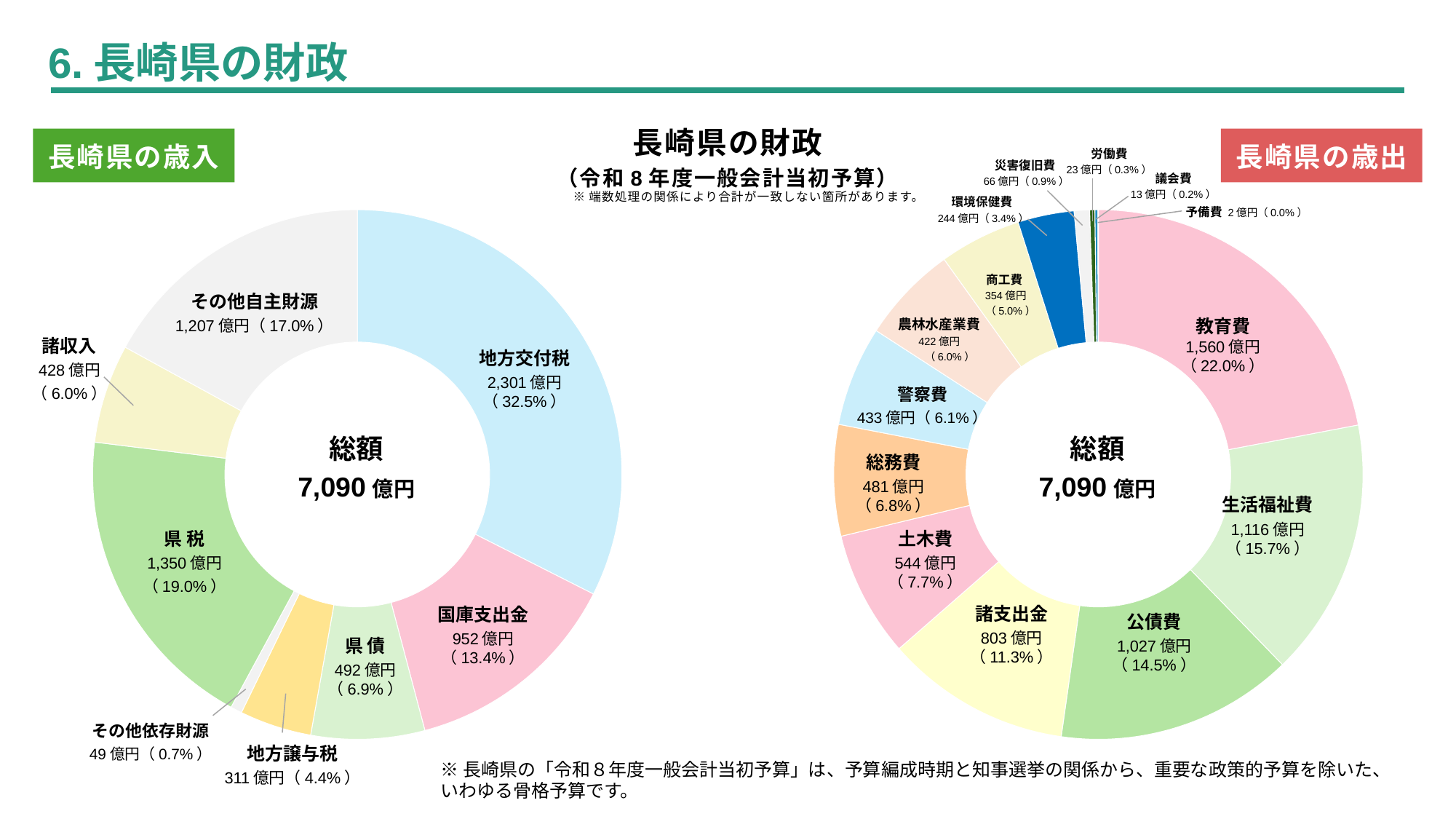

6.長崎県の財政
長崎県の財政
（令和8年度一般会計当初予算）

長崎県の歳入
長崎県の歳出
労働費
23億円（0.3%）
災害復旧費
66億円（0.9%）
議会費
13億円（0.2%）
※端数処理の関係により合計が一致しない箇所があります。
環境保健費
244億円（3.4%）
予備費 2億円（0.0%）

### Chart

| Category | 長崎県の歳入 |
|---|---|
| 地方交付税 | 0.3246 |
| 国庫支出金 | 0.1343 |
| 県債 | 0.0694 |
| 地方譲与税 | 0.0439 |
| その他依存財源 | 0.007 |
| 県税 | 0.1904 |
| 諸収入 | 0.0603 |
| その他自主財源 | 0.1702 |

### Chart

| Category | 長崎県の歳出 |
|---|---|
| 教育費 | 22.0084164308493 |
| 生活福祉費 | 15.747440808742649 |
| 公債費 | 14.490418071470366 |
| 諸支出金 | 11.326251010225171 |
| 土木費 | 7.678091006214808 |
| 総務費 | 6.788828526410319 |
| 警察費 | 6.103419213997883 |
| 農林水産業費 | 5.952866131012182 |
| 商工費 | 4.9994144266127885 |
| 環境保健費 | 3.4410512375938027 |
| 災害復旧費 | 0.9356521917222703 |
| 労働費 | 0.31775865160171984 |
| 議会費 | 0.18218208580436532 |
| 予備費 | 0.028210207742367686 |
商工費
354億円
   （5.0%）
その他自主財源
1,207億円（17.0%）
教育費
1,560億円
（22.0%）
農林水産業費
422億円
        （6.0%）
諸収入
428億円
（6.0%）
地方交付税
2,301億円
（32.5%）
警察費
433億円（6.1%）

総額
総額
総務費
481億円
（6.8%）
7,090億円
7,090億円
生活福祉費
1,116億円
（15.7%）
県 税
1,350億円
（19.0%）
土木費
544億円
（7.7%）
諸支出金
803億円
（11.3%）
国庫支出金
952億円
（13.4%）
公債費
1,027億円
（14.5%）
県 債
492億円
（6.9%）
その他依存財源
49億円（0.7%）
地方譲与税
311億円（4.4%）
※長崎県の「令和８年度一般会計当初予算」は、予算編成時期と知事選挙の関係から、重要な政策的予算を除いた、いわゆる骨格予算です。